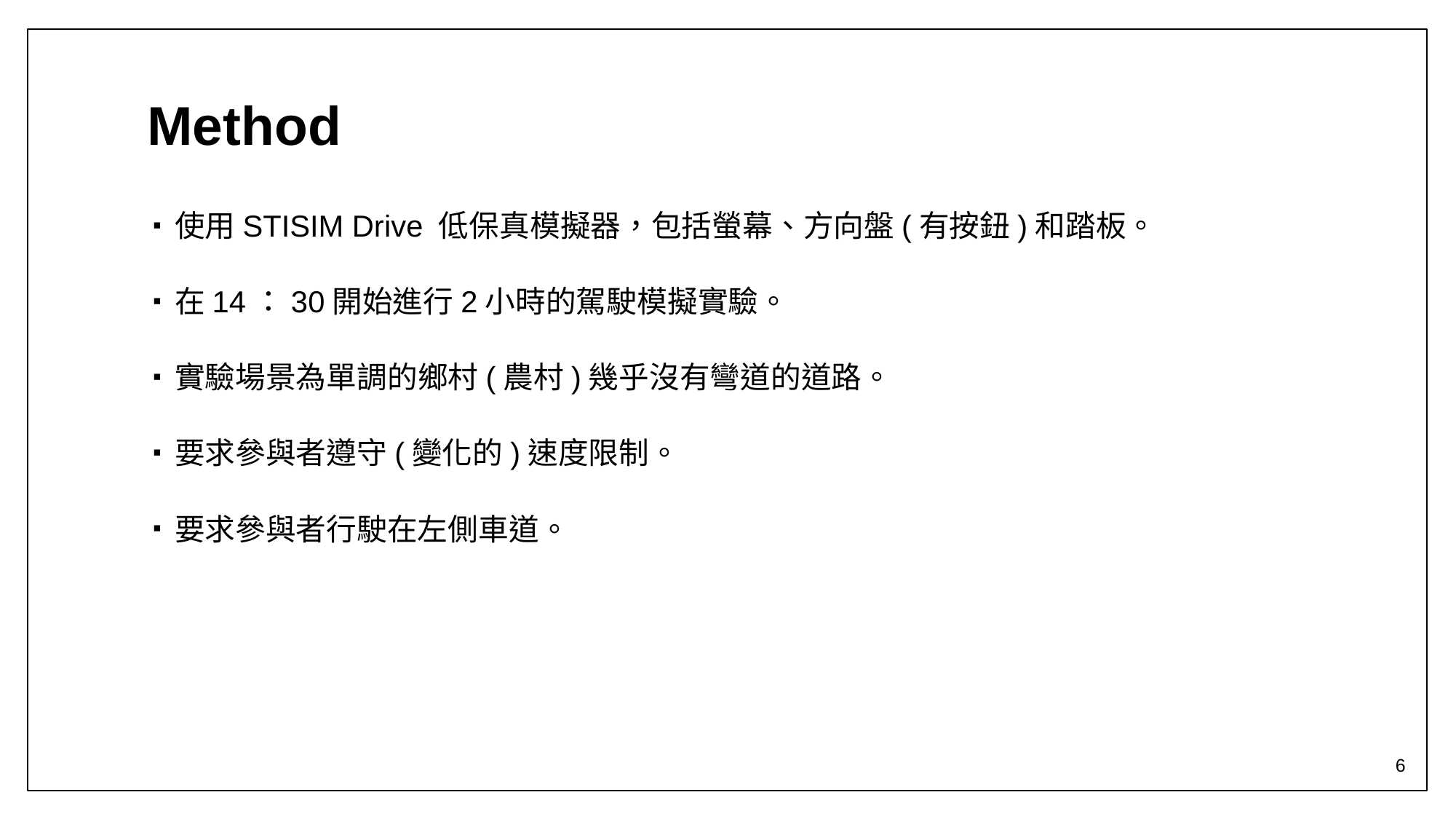

# Method
使用STISIM Drive 低保真模擬器，包括螢幕、方向盤(有按鈕)和踏板。
在14：30開始進行2小時的駕駛模擬實驗。
實驗場景為單調的鄉村(農村)幾乎沒有彎道的道路。
要求參與者遵守(變化的)速度限制。
要求參與者行駛在左側車道。

6